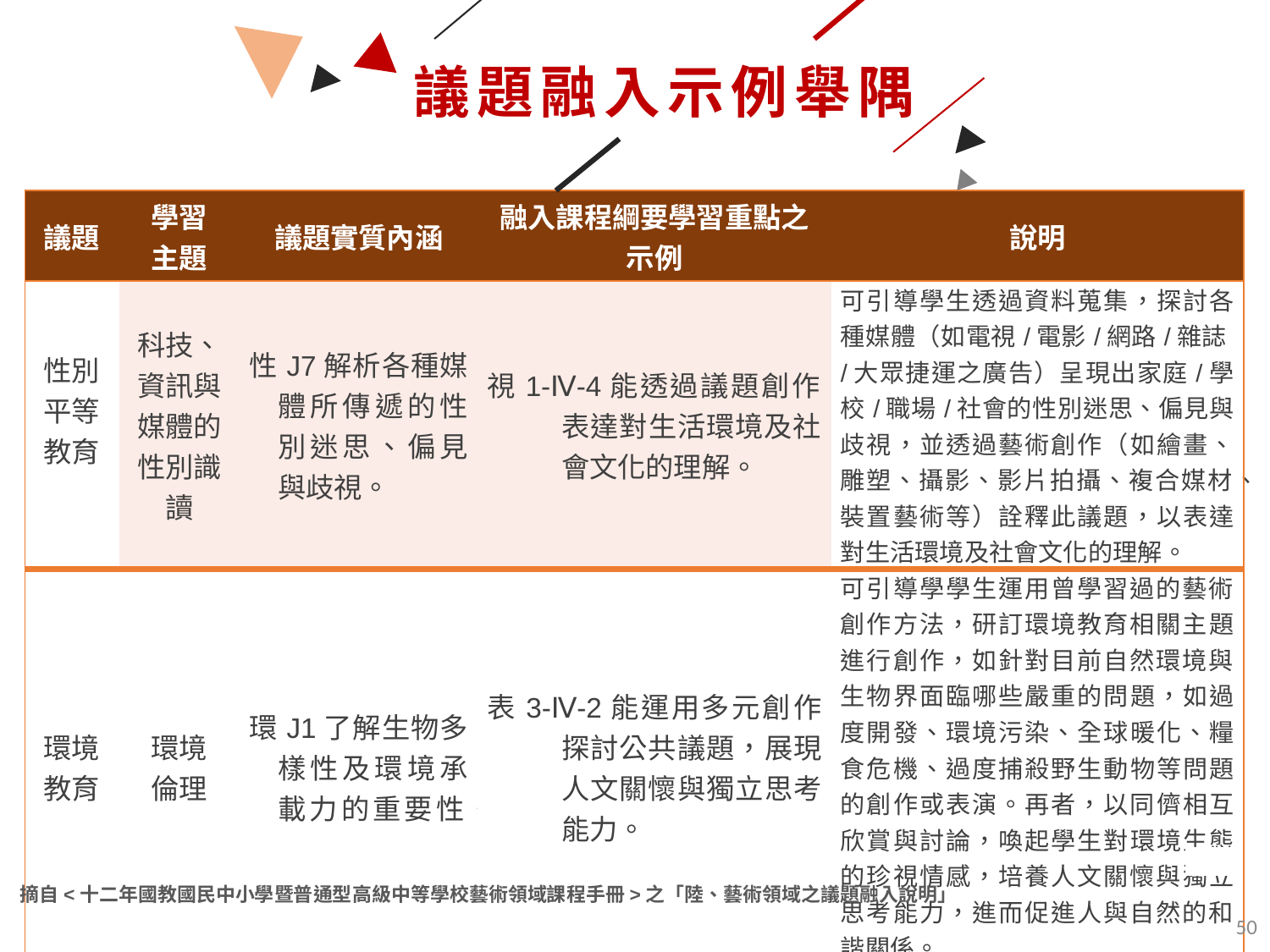

# 議題融入示例舉隅

| 議題 | 學習 主題 | 議題實質內涵 | 融入課程綱要學習重點之示例 | 說明 |
| --- | --- | --- | --- | --- |
| 性別平等教育 | 科技、資訊與媒體的性別識讀 | 性J7解析各種媒體所傳遞的性別迷思、偏見與歧視。 | 視1-Ⅳ-4能透過議題創作，表達對生活環境及社會文化的理解。 | 可引導學生透過資料蒐集，探討各種媒體（如電視/電影/網路/雜誌/大眾捷運之廣告）呈現出家庭/學校/職場/社會的性別迷思、偏見與歧視，並透過藝術創作（如繪畫、雕塑、攝影、影片拍攝、複合媒材、裝置藝術等）詮釋此議題，以表達對生活環境及社會文化的理解。 |
| 環境教育 | 環境 倫理 | 環J1了解生物多樣性及環境承載力的重要性。 | 表3-Ⅳ-2能運用多元創作探討公共議題，展現人文關懷與獨立思考能力。 | 可引導學學生運用曾學習過的藝術創作方法，研訂環境教育相關主題進行創作，如針對目前自然環境與生物界面臨哪些嚴重的問題，如過度開發、環境污染、全球暖化、糧食危機、過度捕殺野生動物等問題的創作或表演。再者，以同儕相互欣賞與討論，喚起學生對環境生態的珍視情感，培養人文關懷與獨立思考能力，進而促進人與自然的和諧關係。 |

摘自<十二年國教國民中小學暨普通型高級中等學校藝術領域課程手冊>之「陸、藝術領域之議題融入說明」
50